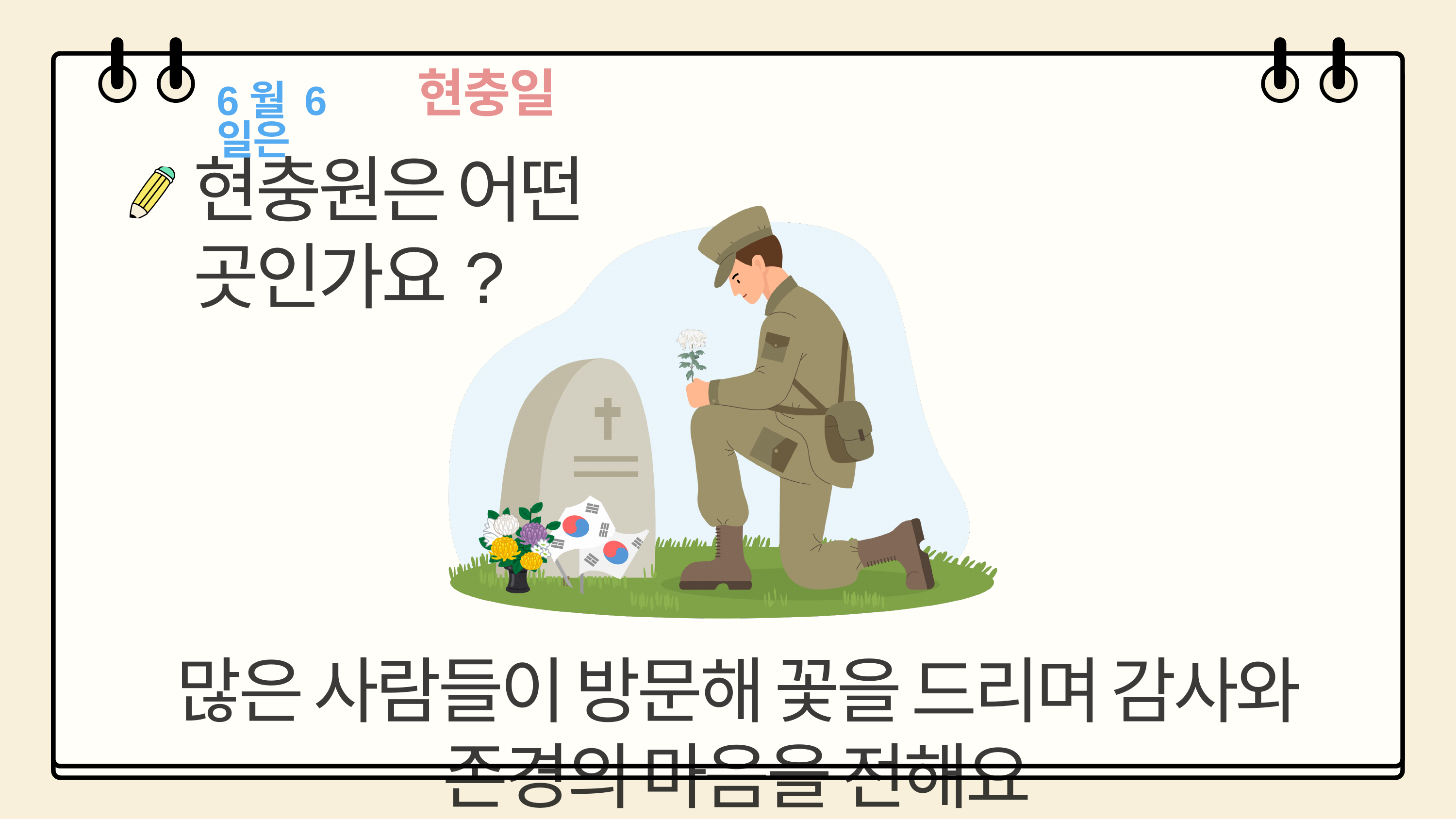

현충일
6월 6일은
현충원은 어떤 곳인가요?

많은 사람들이 방문해 꽃을 드리며 감사와 존경의 마음을 전해요